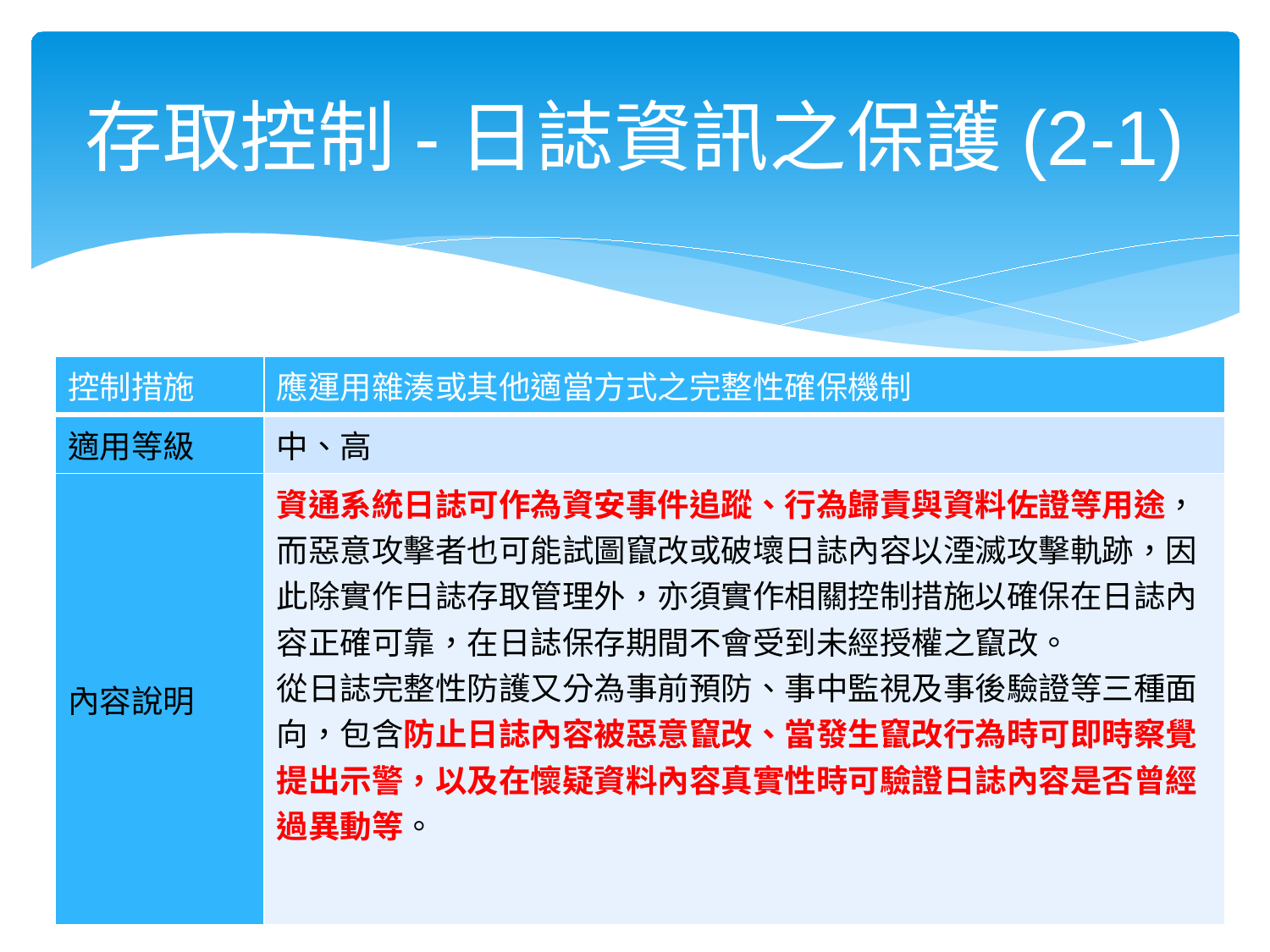

# 存取控制-日誌資訊之保護(2-1)
| 控制措施 | 應運用雜湊或其他適當方式之完整性確保機制 |
| --- | --- |
| 適用等級 | 中、高 |
| 內容說明 | 資通系統日誌可作為資安事件追蹤、行為歸責與資料佐證等用途，而惡意攻擊者也可能試圖竄改或破壞日誌內容以湮滅攻擊軌跡，因此除實作日誌存取管理外，亦須實作相關控制措施以確保在日誌內容正確可靠，在日誌保存期間不會受到未經授權之竄改。 從日誌完整性防護又分為事前預防、事中監視及事後驗證等三種面向，包含防止日誌內容被惡意竄改、當發生竄改行為時可即時察覺提出示警，以及在懷疑資料內容真實性時可驗證日誌內容是否曾經過異動等。 |